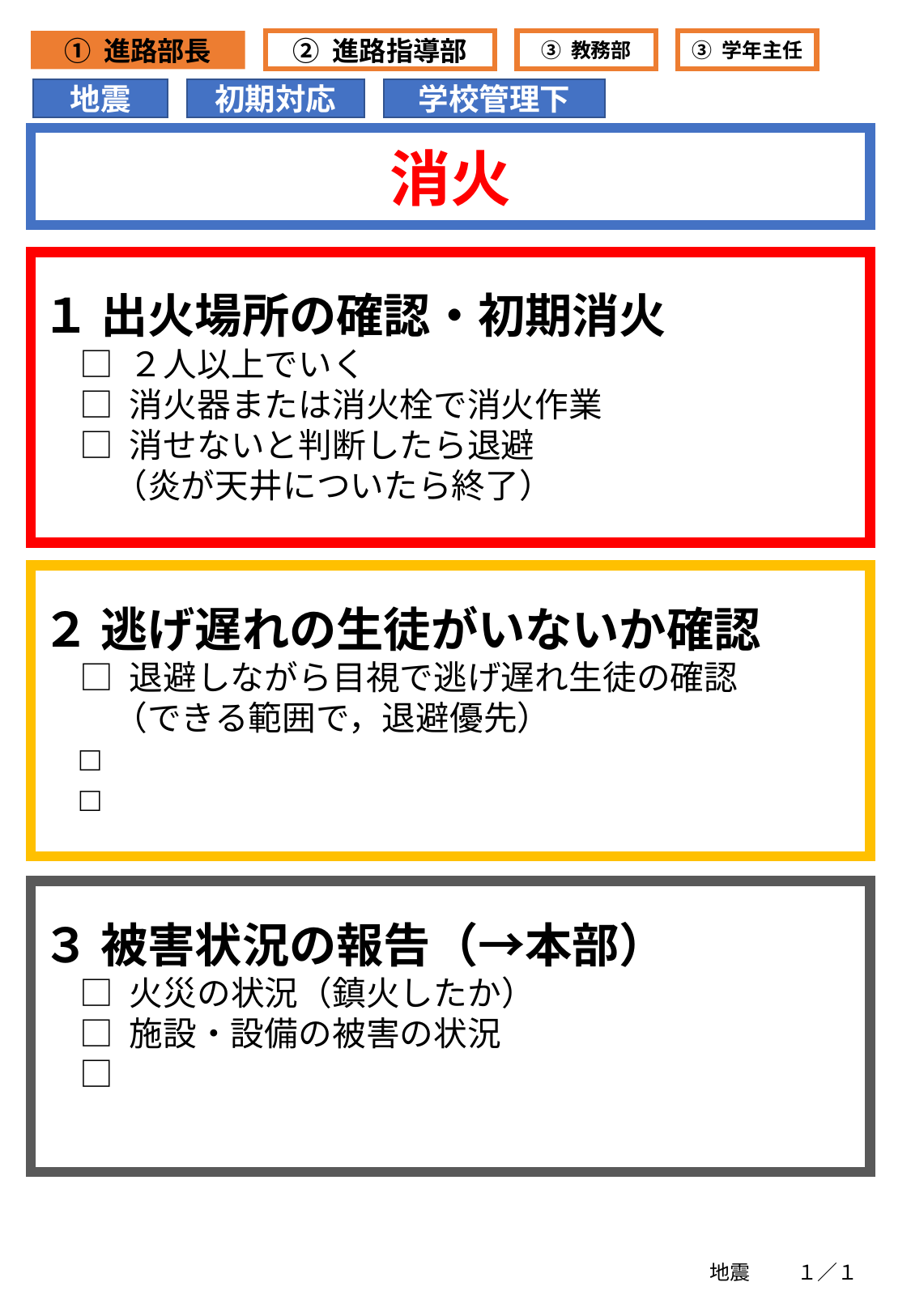

① 進路部長
③ 教務部
③ 学年主任
② 進路指導部
地震
初期対応
学校管理下
消火
１ 出火場所の確認・初期消火
□ ２人以上でいく
□ 消火器または消火栓で消火作業
□ 消せないと判断したら退避
　（炎が天井についたら終了）
２ 逃げ遅れの生徒がいないか確認
□ 退避しながら目視で逃げ遅れ生徒の確認
　（できる範囲で，退避優先）
□
□
３ 被害状況の報告（→本部）
□ 火災の状況（鎮火したか）
□ 施設・設備の被害の状況
□
地震
１／１